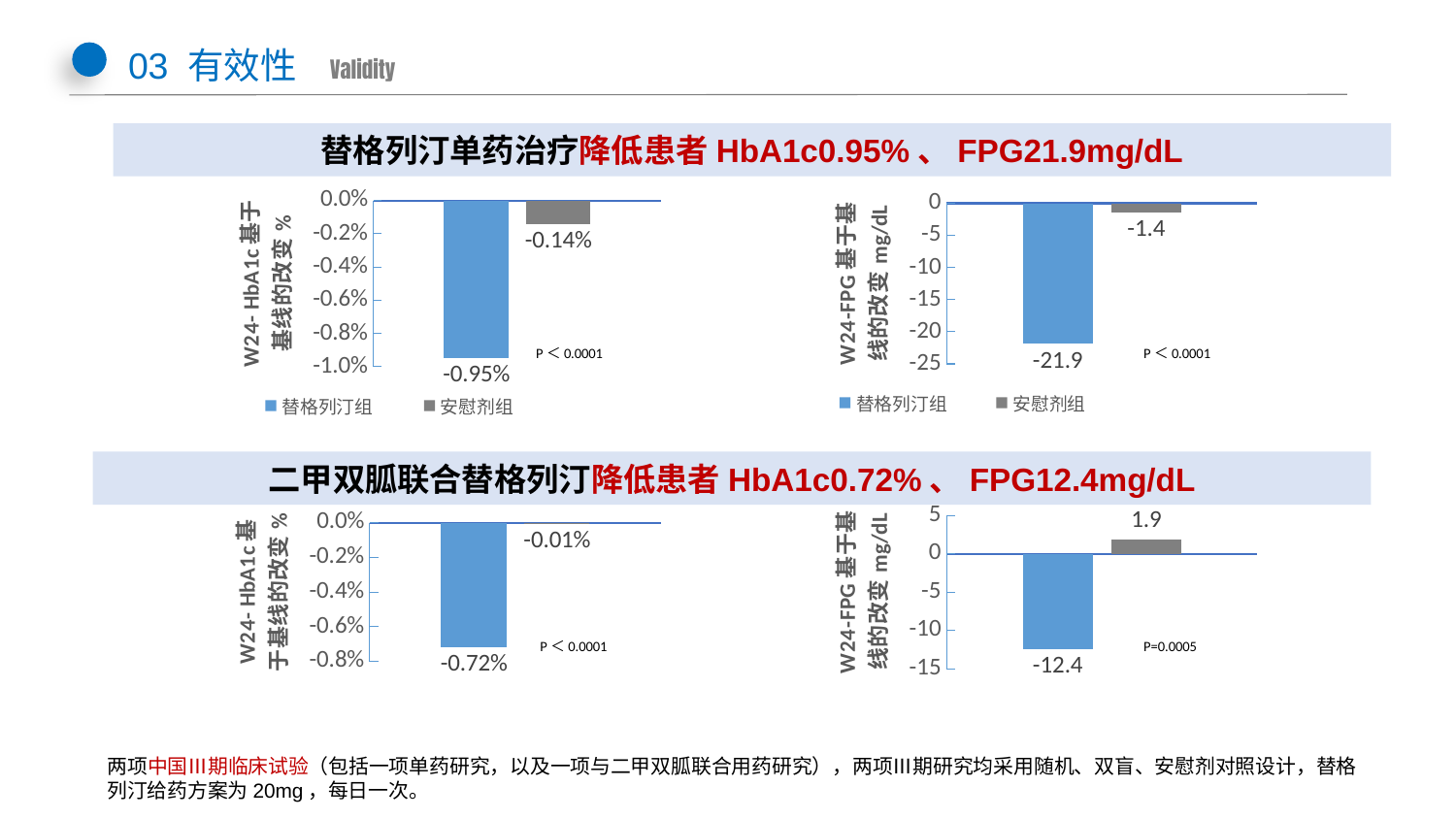

03 有效性   Validity

替格列汀单药治疗降低患者HbA1c0.95%、FPG21.9mg/dL

### Chart

| Category | 替格列汀组 | 安慰剂组 |
|---|---|---|
|  | -0.0095 | -0.0014 |

### Chart

| Category | 替格列汀组 | 安慰剂组 |
|---|---|---|
|  | -21.9 | -1.4 |
P＜0.0001
P＜0.0001
二甲双胍联合替格列汀降低患者HbA1c0.72%、FPG12.4mg/dL

### Chart

| Category | 替格列汀组 | 安慰剂组 |
|---|---|---|
| 类别 1 | -12.4 | 1.9 |

### Chart

| Category | 替格列汀组 | 安慰剂组 |
|---|---|---|
| 类别 1 | -0.0072 | -0.0001 |
P=0.0005
P＜0.0001
两项中国Ⅲ期临床试验（包括一项单药研究，以及一项与二甲双胍联合用药研究），两项Ⅲ期研究均采用随机、双盲、安慰剂对照设计，替格列汀给药方案为20mg，每日一次。